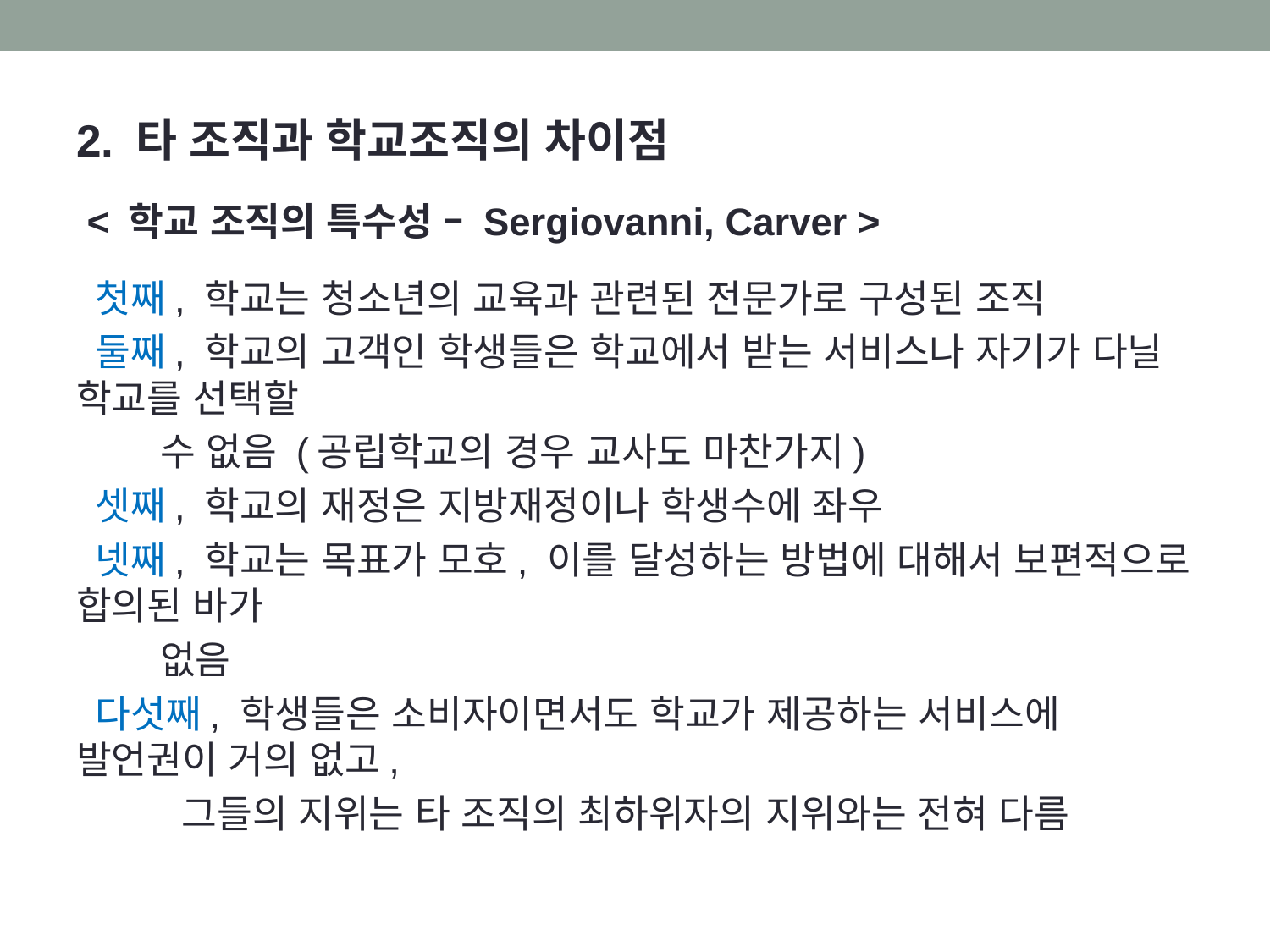

#
2. 타 조직과 학교조직의 차이점
 < 학교 조직의 특수성 – Sergiovanni, Carver >
 첫째, 학교는 청소년의 교육과 관련된 전문가로 구성된 조직
 둘째, 학교의 고객인 학생들은 학교에서 받는 서비스나 자기가 다닐 학교를 선택할
       수 없음 (공립학교의 경우 교사도 마찬가지)
 셋째, 학교의 재정은 지방재정이나 학생수에 좌우
 넷째, 학교는 목표가 모호, 이를 달성하는 방법에 대해서 보편적으로 합의된 바가
       없음
 다섯째, 학생들은 소비자이면서도 학교가 제공하는 서비스에 발언권이 거의 없고,
         그들의 지위는 타 조직의 최하위자의 지위와는 전혀 다름